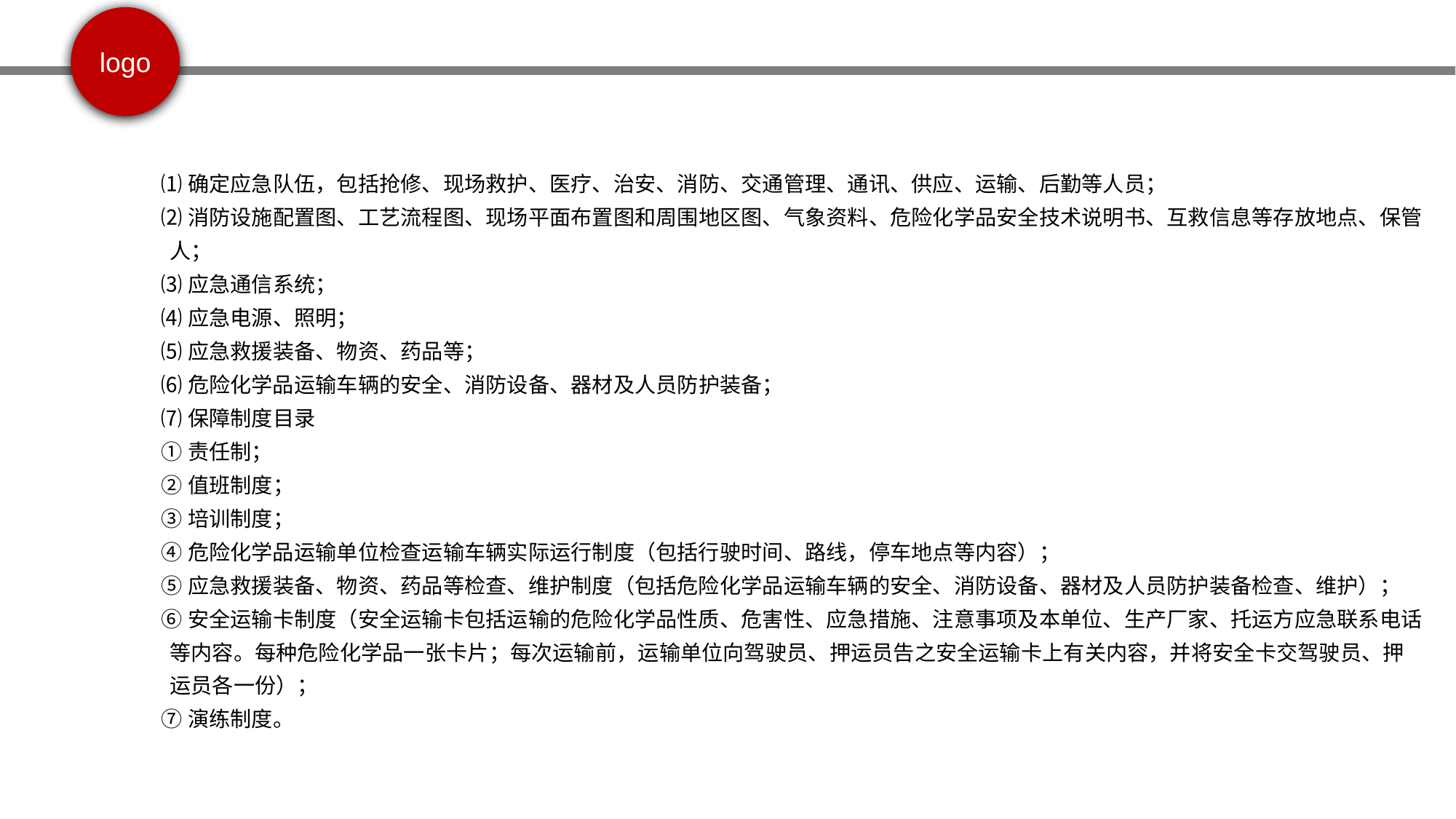

⑴确定应急队伍，包括抢修、现场救护、医疗、治安、消防、交通管理、通讯、供应、运输、后勤等人员；
    ⑵消防设施配置图、工艺流程图、现场平面布置图和周围地区图、气象资料、危险化学品安全技术说明书、互救信息等存放地点、保管人；
    ⑶应急通信系统；
    ⑷应急电源、照明；
    ⑸应急救援装备、物资、药品等；
    ⑹危险化学品运输车辆的安全、消防设备、器材及人员防护装备；
    ⑺保障制度目录
    ①责任制；
    ②值班制度；
    ③培训制度；
    ④危险化学品运输单位检查运输车辆实际运行制度（包括行驶时间、路线，停车地点等内容）；
    ⑤应急救援装备、物资、药品等检查、维护制度（包括危险化学品运输车辆的安全、消防设备、器材及人员防护装备检查、维护）；
    ⑥安全运输卡制度（安全运输卡包括运输的危险化学品性质、危害性、应急措施、注意事项及本单位、生产厂家、托运方应急联系电话等内容。每种危险化学品一张卡片；每次运输前，运输单位向驾驶员、押运员告之安全运输卡上有关内容，并将安全卡交驾驶员、押运员各一份）；
    ⑦演练制度。